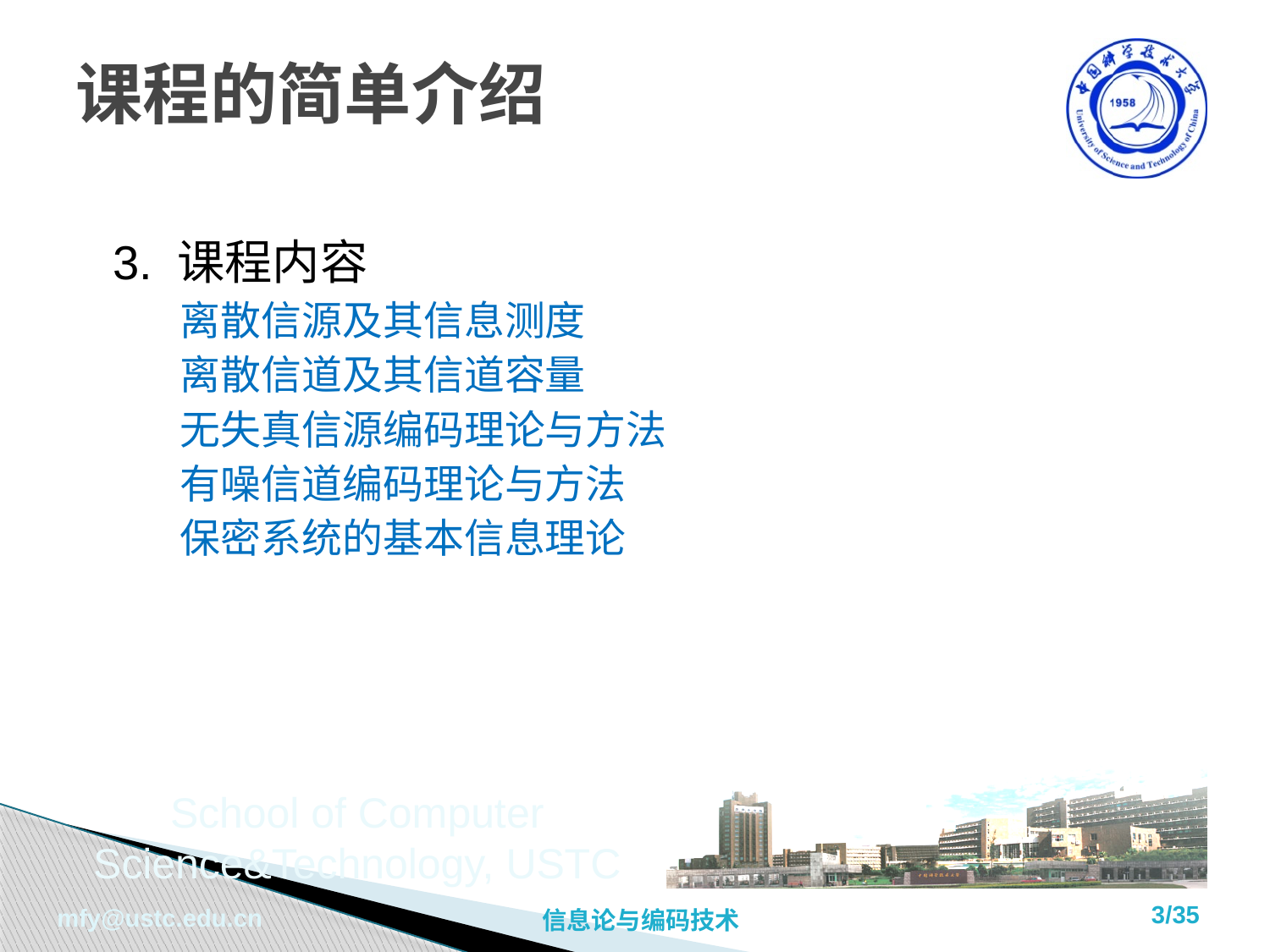

# 课程的简单介绍
3. 课程内容
  离散信源及其信息测度
  离散信道及其信道容量
  无失真信源编码理论与方法
  有噪信道编码理论与方法
  保密系统的基本信息理论